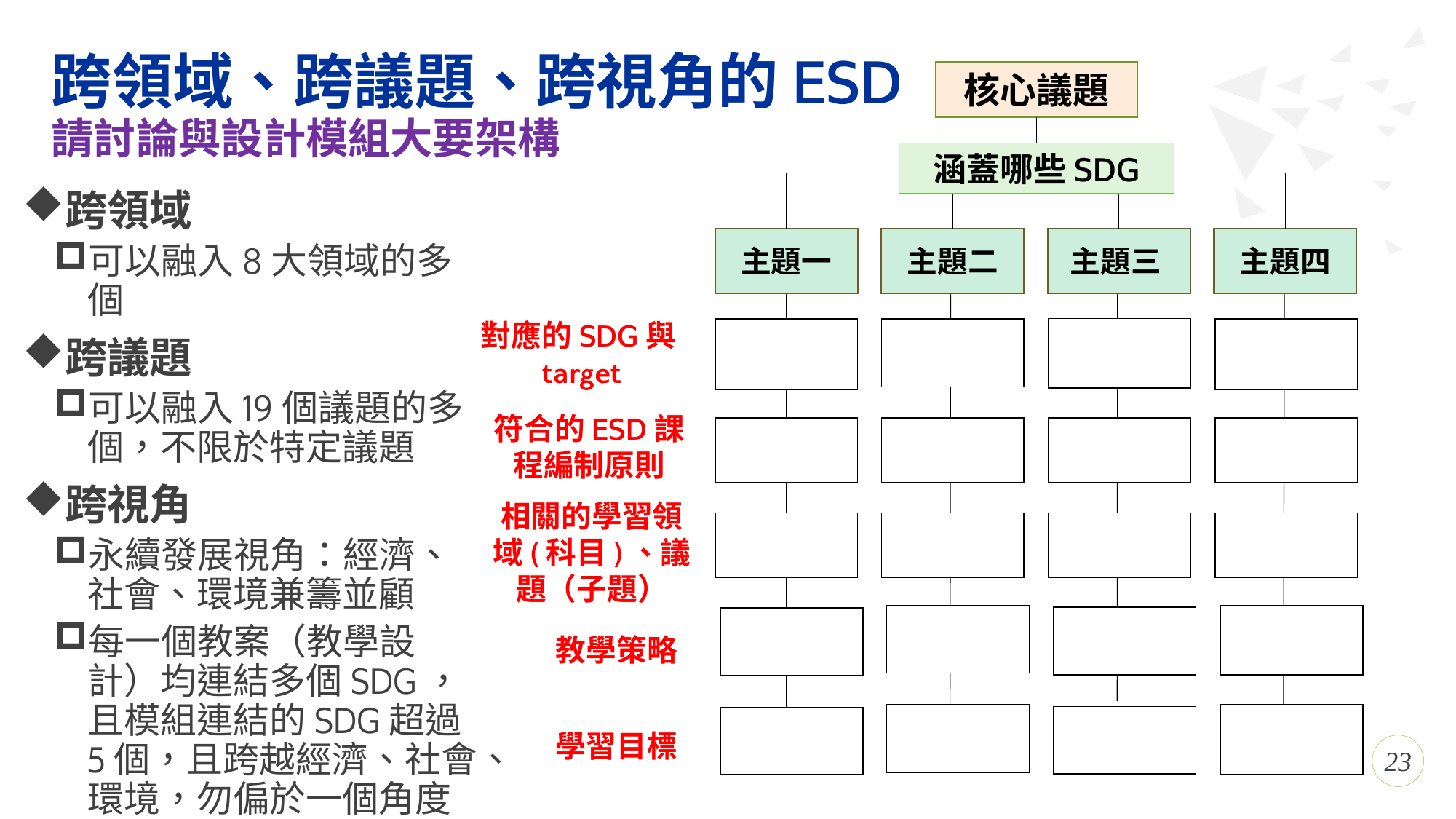

# 跨領域、跨議題、跨視角的ESD 請討論與設計模組大要架構
核心議題
涵蓋哪些SDG
跨領域
可以融入8大領域的多個
跨議題
可以融入19個議題的多個，不限於特定議題
跨視角
永續發展視角：經濟、社會、環境兼籌並顧
每一個教案（教學設計）均連結多個SDG，且模組連結的SDG超過5個，且跨越經濟、社會、環境，勿偏於一個角度
主題一
主題二
主題三
主題四
對應的SDG與target

符合的ESD課程編制原則

相關的學習領域(科目)、議題（子題）

教學策略

學習目標
23